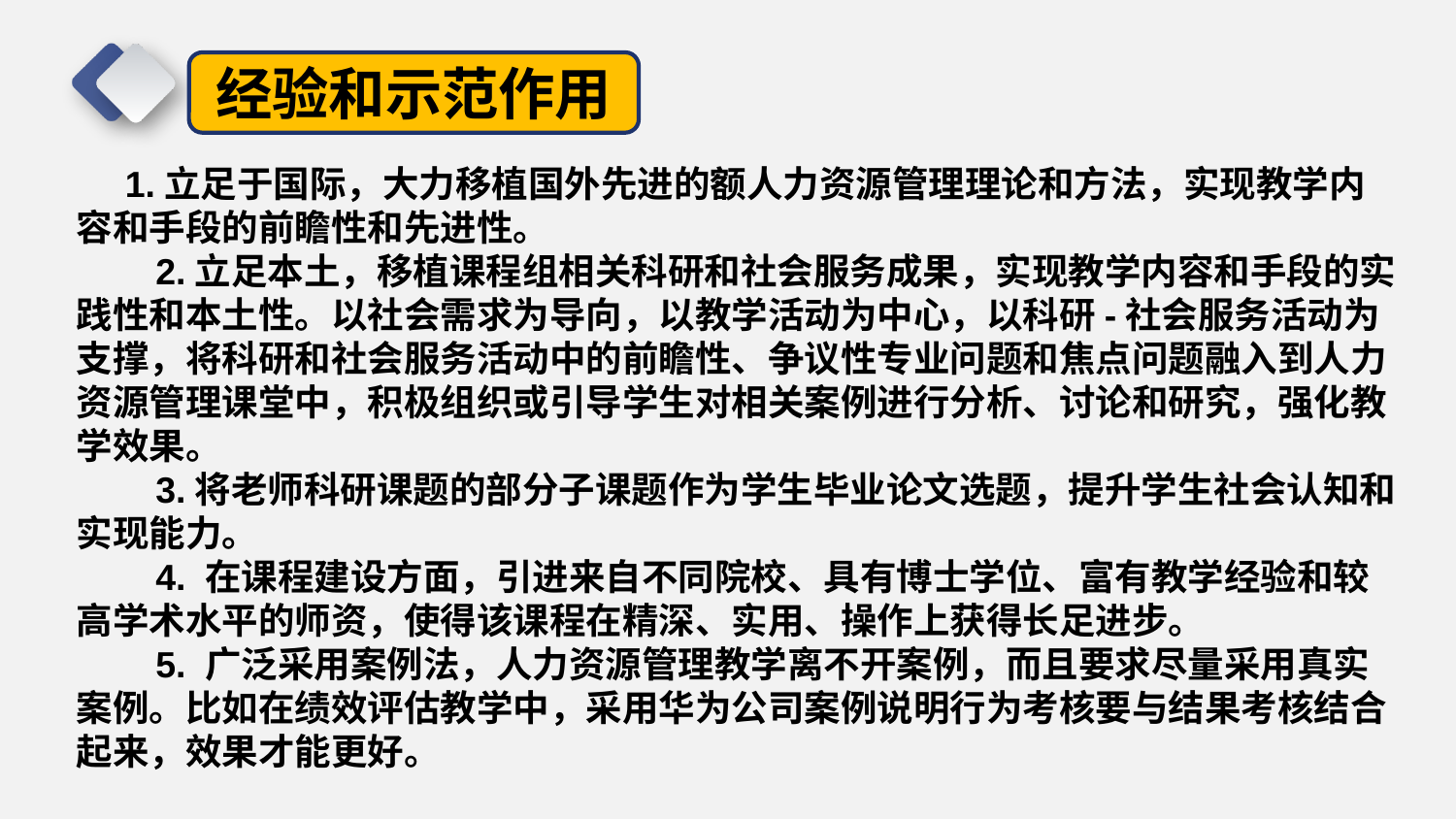

经验和示范作用
1.立足于国际，大力移植国外先进的额人力资源管理理论和方法，实现教学内容和手段的前瞻性和先进性。
   2.立足本土，移植课程组相关科研和社会服务成果，实现教学内容和手段的实践性和本土性。以社会需求为导向，以教学活动为中心，以科研-社会服务活动为支撑，将科研和社会服务活动中的前瞻性、争议性专业问题和焦点问题融入到人力资源管理课堂中，积极组织或引导学生对相关案例进行分析、讨论和研究，强化教学效果。
   3.将老师科研课题的部分子课题作为学生毕业论文选题，提升学生社会认知和实现能力。
   4. 在课程建设方面，引进来自不同院校、具有博士学位、富有教学经验和较高学术水平的师资，使得该课程在精深、实用、操作上获得长足进步。
   5. 广泛采用案例法，人力资源管理教学离不开案例，而且要求尽量采用真实案例。比如在绩效评估教学中，采用华为公司案例说明行为考核要与结果考核结合起来，效果才能更好。